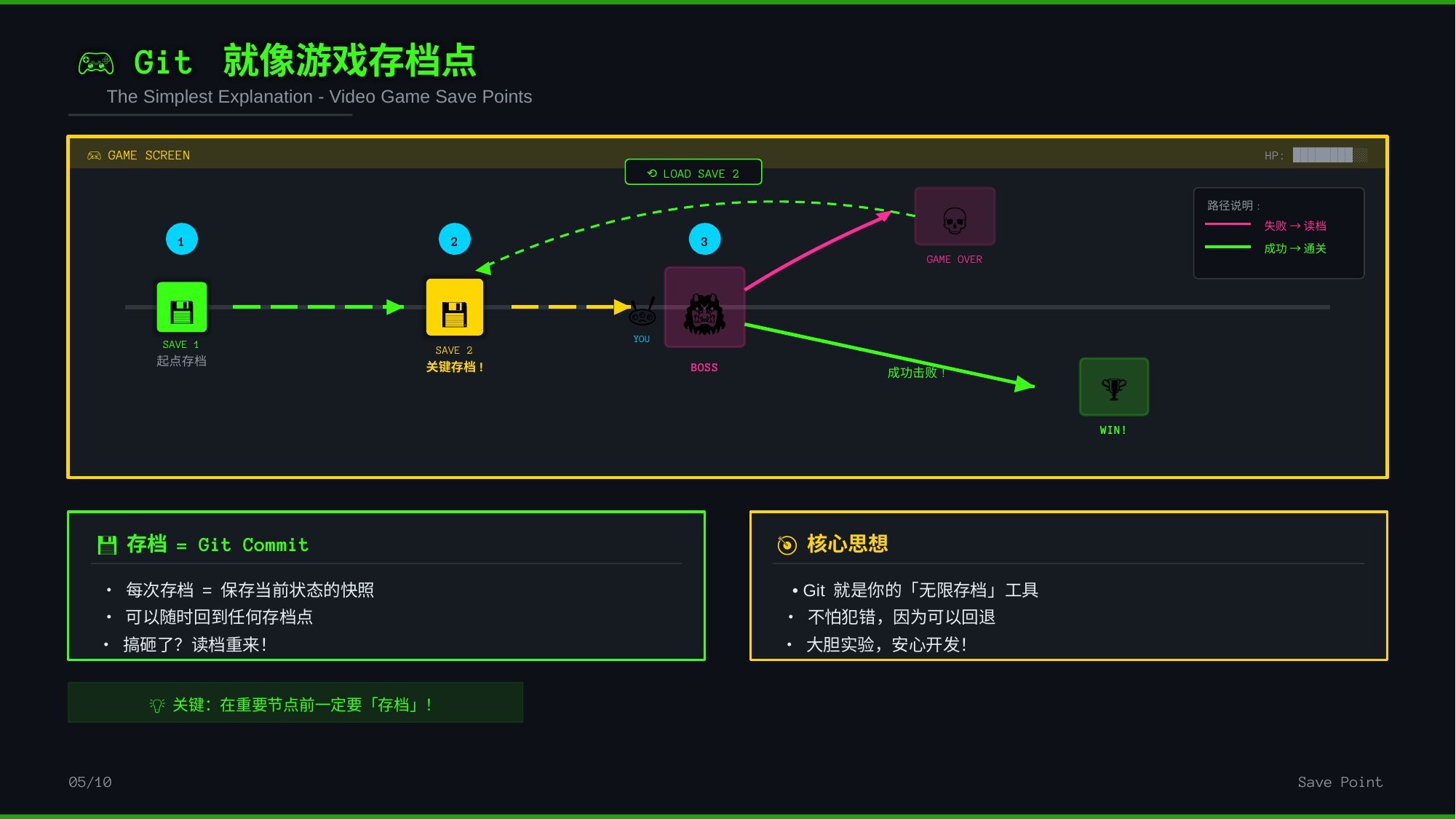

🎮 Git 就像游戏存档点
The Simplest Explanation - Video Game Save Points

🎮 GAME SCREEN
HP: ████████░░

⟲ LOAD SAVE 2

💀
GAME OVER

路径说明:
失败 → 读档

成功 → 通关

1

💾
SAVE 1
起点存档

2

💾
SAVE 2
关键存档!

3

👹
👾
YOU
BOSS

🏆
WIN!
成功击败!

💾 存档 = Git Commit
🎯 核心思想

• 每次存档 = 保存当前状态的快照
• Git 就是你的「无限存档」工具
• 可以随时回到任何存档点
• 不怕犯错，因为可以回退
• 搞砸了？读档重来！
• 大胆实验，安心开发！

💡 关键：在重要节点前一定要「存档」！
05/10
Save Point